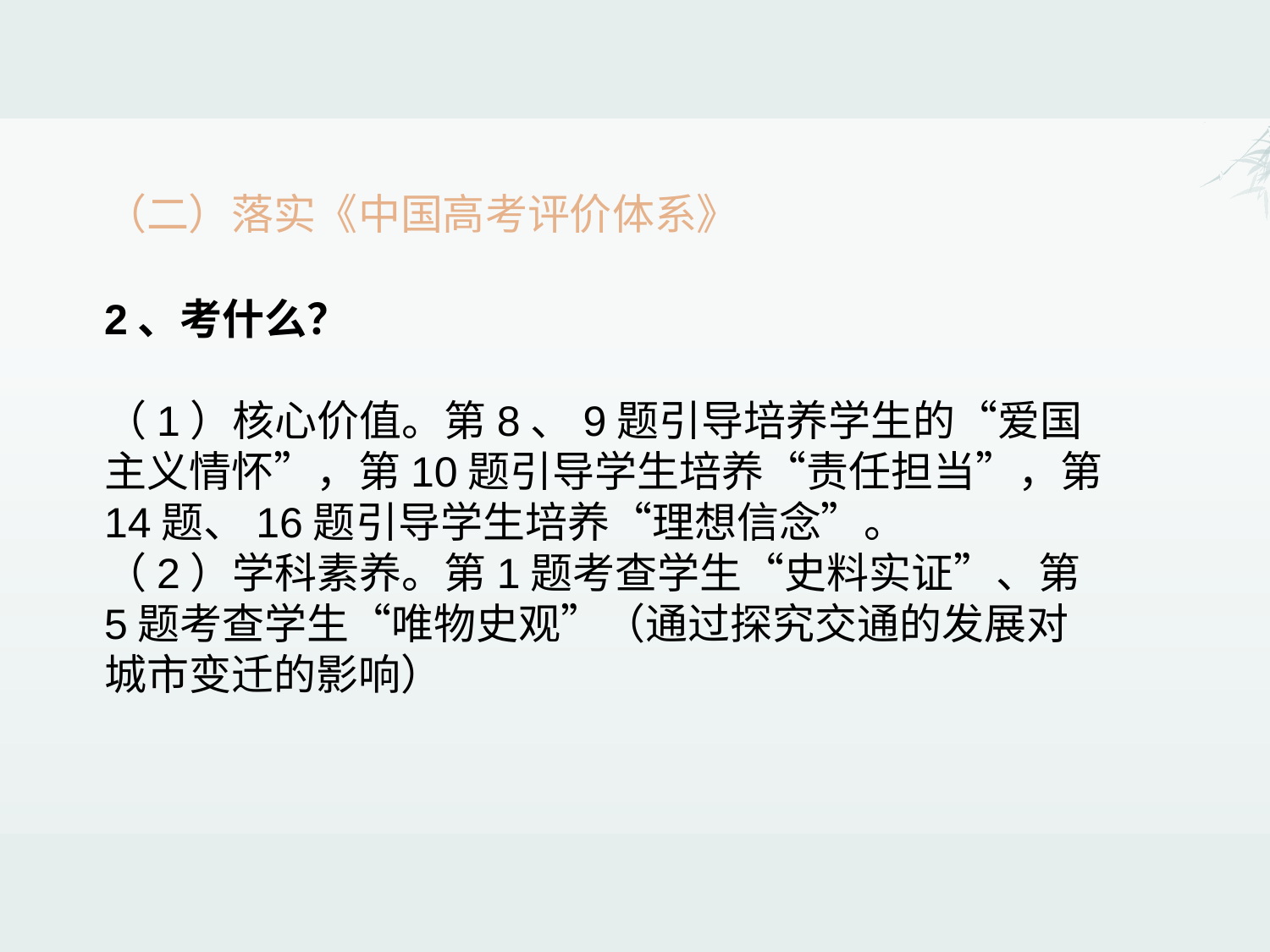

（二）落实《中国高考评价体系》
2、考什么？

（1）核心价值。第8、9题引导培养学生的“爱国主义情怀”，第10题引导学生培养“责任担当”，第14题、16题引导学生培养“理想信念”。
（2）学科素养。第1题考查学生“史料实证”、第5题考查学生“唯物史观”（通过探究交通的发展对城市变迁的影响）